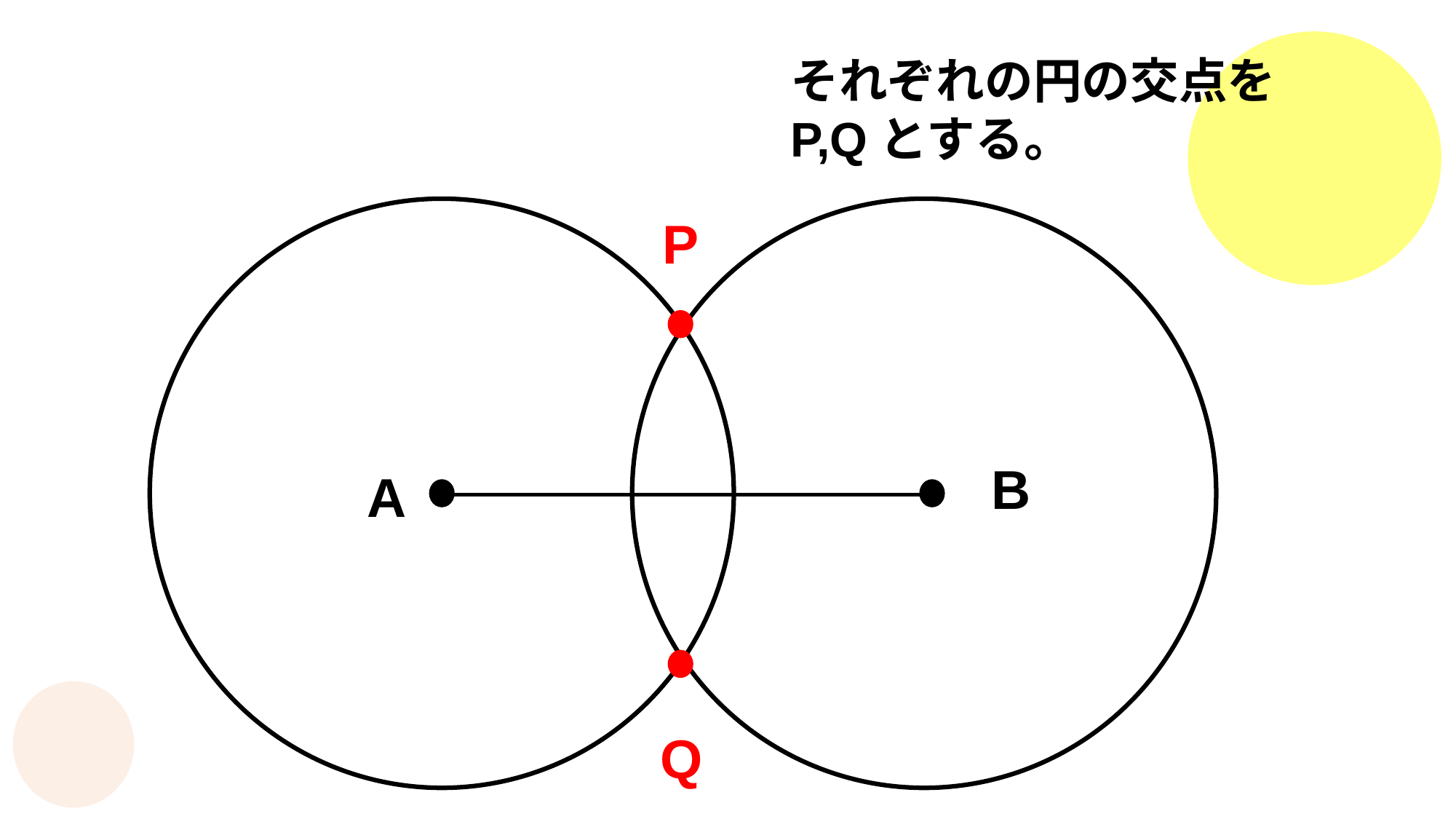

それぞれの円の交点を
P,Qとする。

P

B
A
B
A

Q